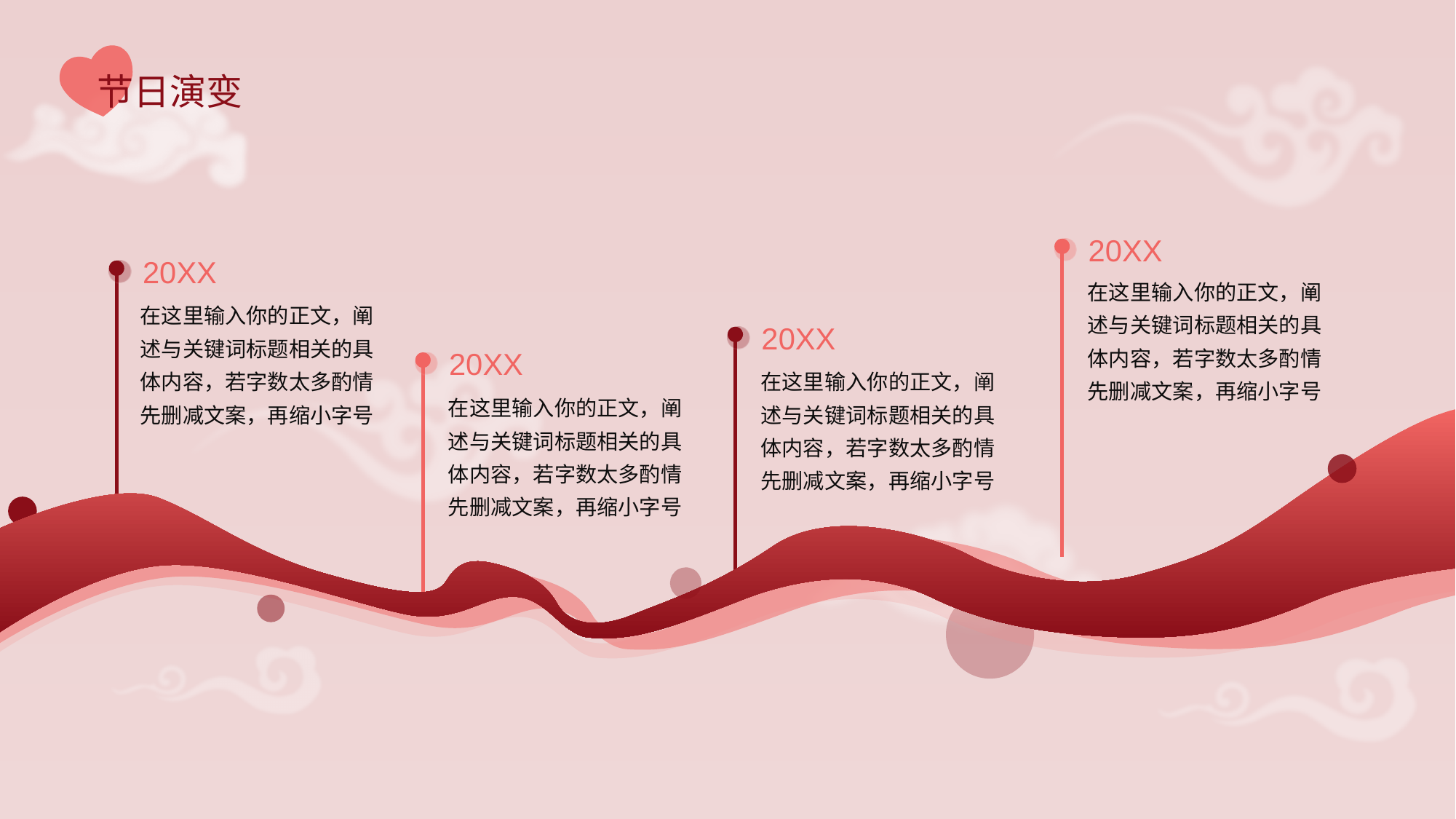

节日演变
20XX

20XX

在这里输入你的正文，阐述与关键词标题相关的具体内容，若字数太多酌情先删减文案，再缩小字号
在这里输入你的正文，阐述与关键词标题相关的具体内容，若字数太多酌情先删减文案，再缩小字号
20XX

20XX

在这里输入你的正文，阐述与关键词标题相关的具体内容，若字数太多酌情先删减文案，再缩小字号
在这里输入你的正文，阐述与关键词标题相关的具体内容，若字数太多酌情先删减文案，再缩小字号